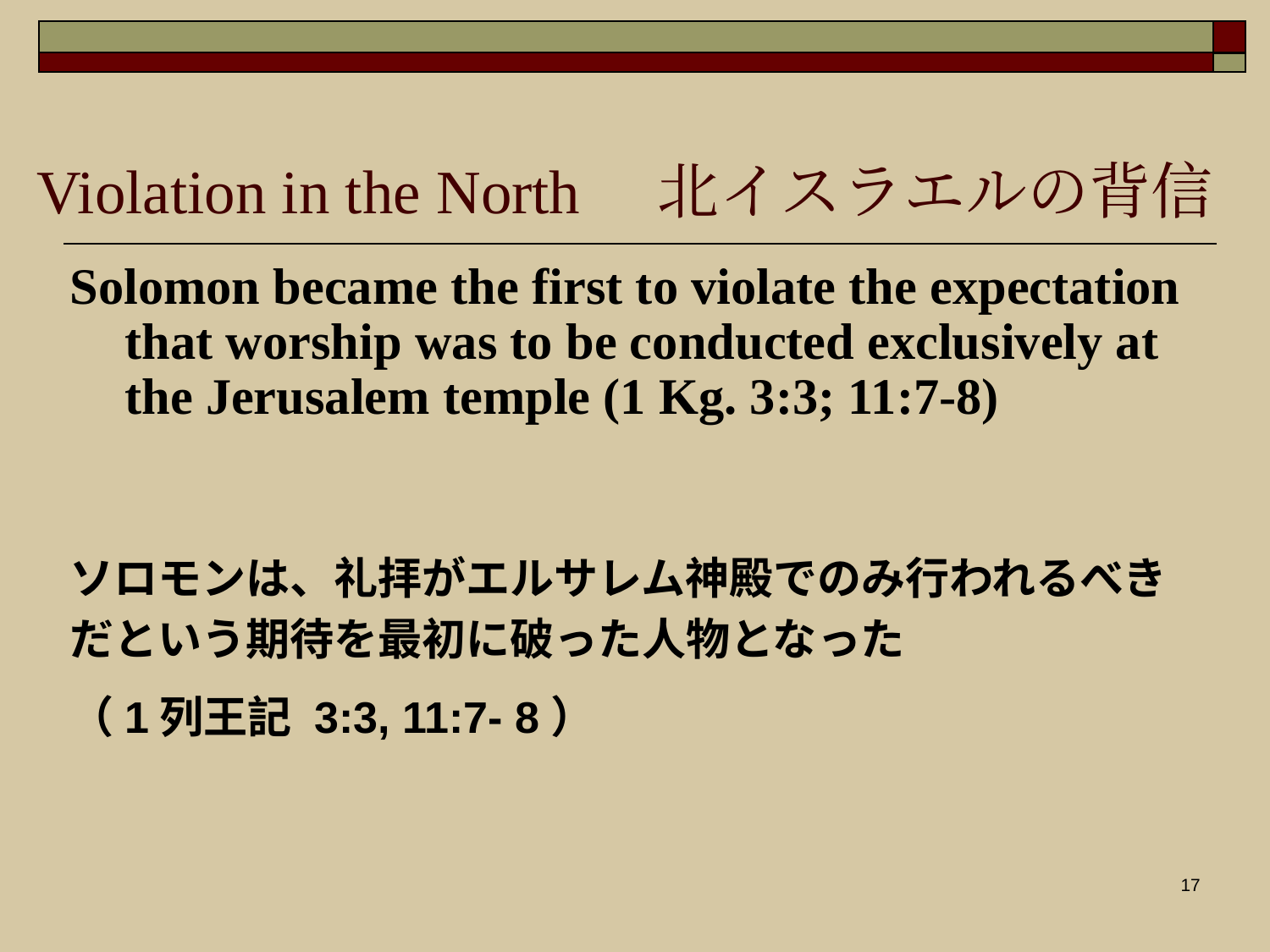

# Violation in the North　北イスラエルの背信
Solomon became the first to violate the expectation that worship was to be conducted exclusively at the Jerusalem temple (1 Kg. 3:3; 11:7-8)

ソロモンは、礼拝がエルサレム神殿でのみ行われるべきだという期待を最初に破った人物となった
（1列王記 3:3, 11:7- 8）

17